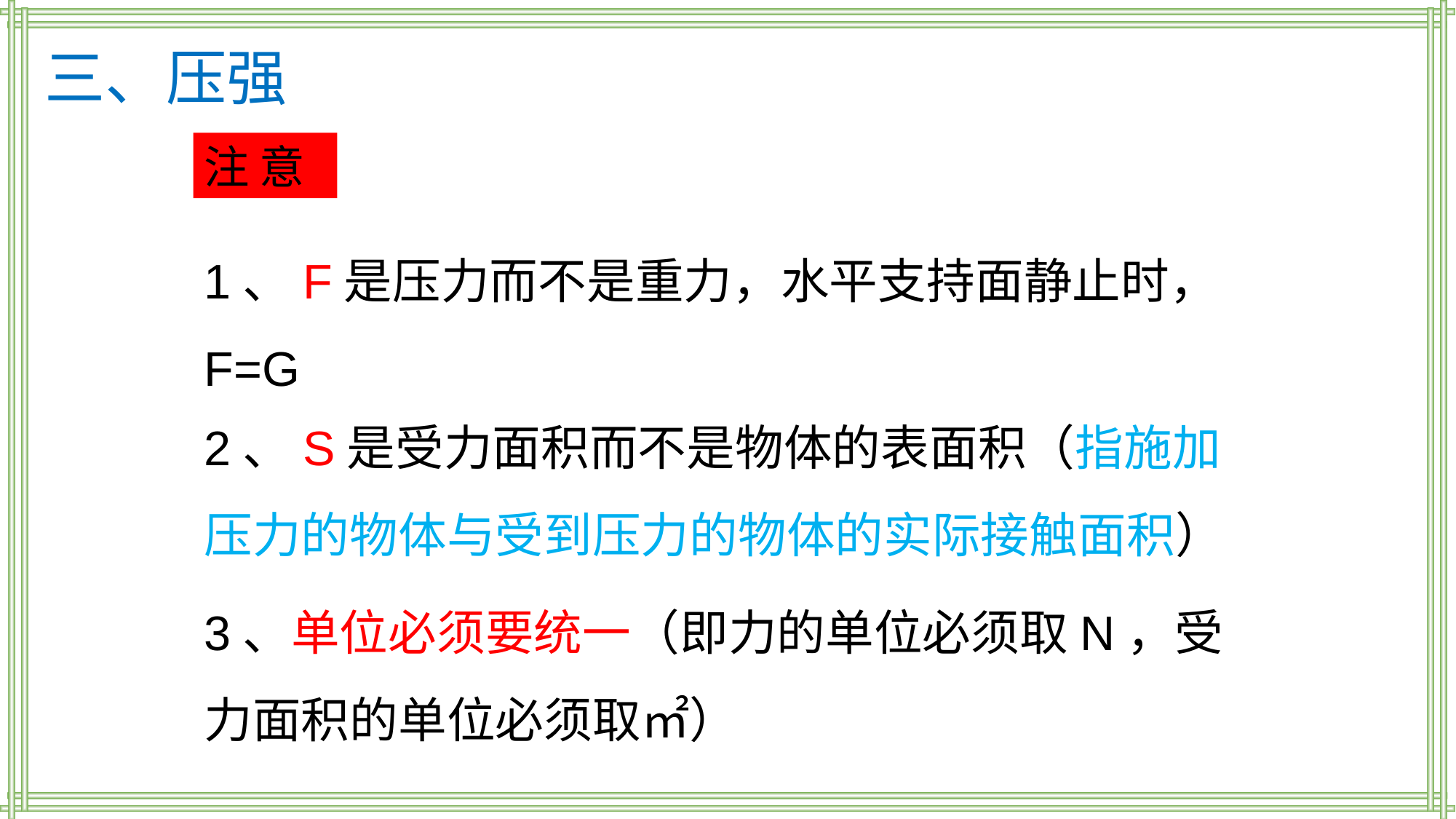

三、压强
注 意
1、F是压力而不是重力，水平支持面静止时，F=G
2、S是受力面积而不是物体的表面积（指施加压力的物体与受到压力的物体的实际接触面积）
3、单位必须要统一（即力的单位必须取N，受力面积的单位必须取㎡）